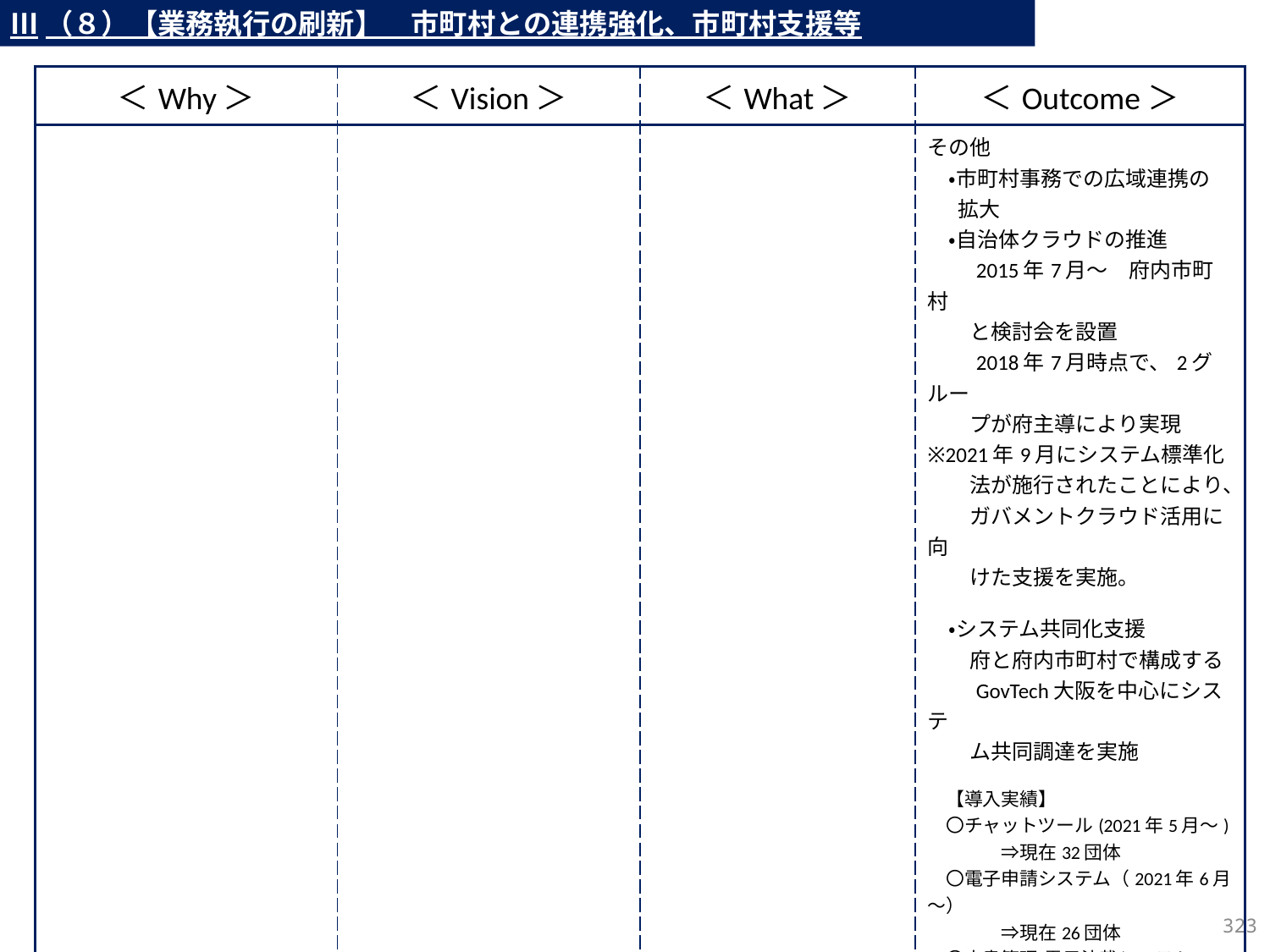

Ⅲ（８）【業務執行の刷新】　市町村との連携強化、市町村支援等
| ＜Why＞ | ＜Vision＞ | ＜What＞ | ＜Outcome＞ |
| --- | --- | --- | --- |
|  |  |  | その他 　・市町村事務での広域連携の 　 拡大 　・自治体クラウドの推進 　　2015年7月～　府内市町村 　　と検討会を設置 　　2018年7月時点で、2グルー 　　プが府主導により実現 ※2021年9月にシステム標準化 　　法が施行されたことにより、 　　ガバメントクラウド活用に向 　　けた支援を実施。 　・システム共同化支援 　　府と府内市町村で構成する 　　GovTech大阪を中心にシステ 　　ム共同調達を実施 　【導入実績】 　〇チャットツール(2021年5月～) 　　　　⇒現在32団体　 　〇電子申請システム（2021年6月～） 　　　　⇒現在26団体 　〇文書管理・電子決裁システム 　　　　（2023年1月～） 　　　　⇒現在3団体 |
323